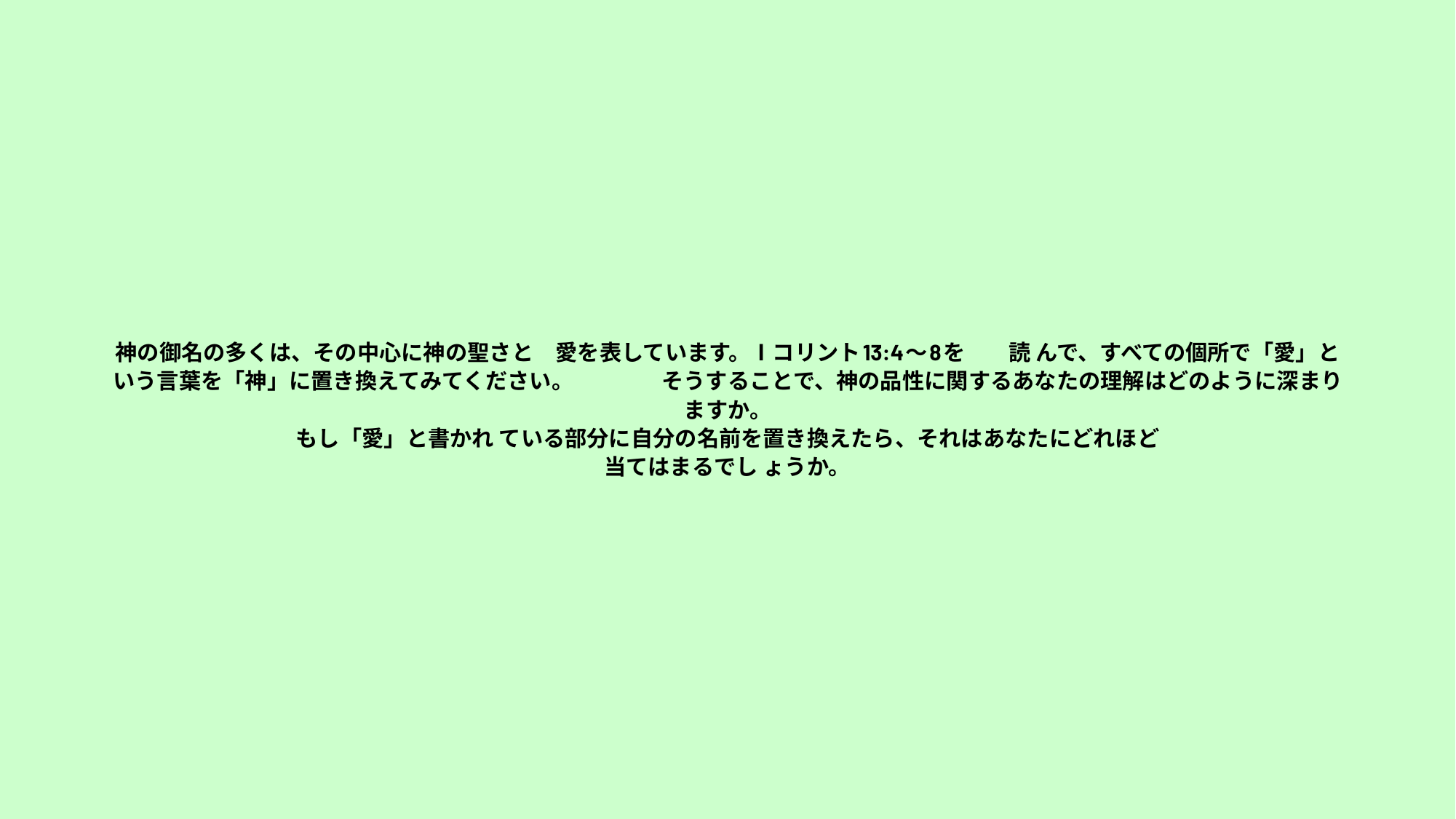

# 神の御名の多くは、その中心に神の聖さと　愛を表しています。Ⅰコリント13:4～8を　　読 んで、すべての個所で「愛」という言葉を「神」に置き換えてみてください。　　　　そうすることで、神の品性に関するあなたの理解はどのように深まりますか。 もし「愛」と書かれ ている部分に自分の名前を置き換えたら、それはあなたにどれほど 当てはまるでし ょうか。